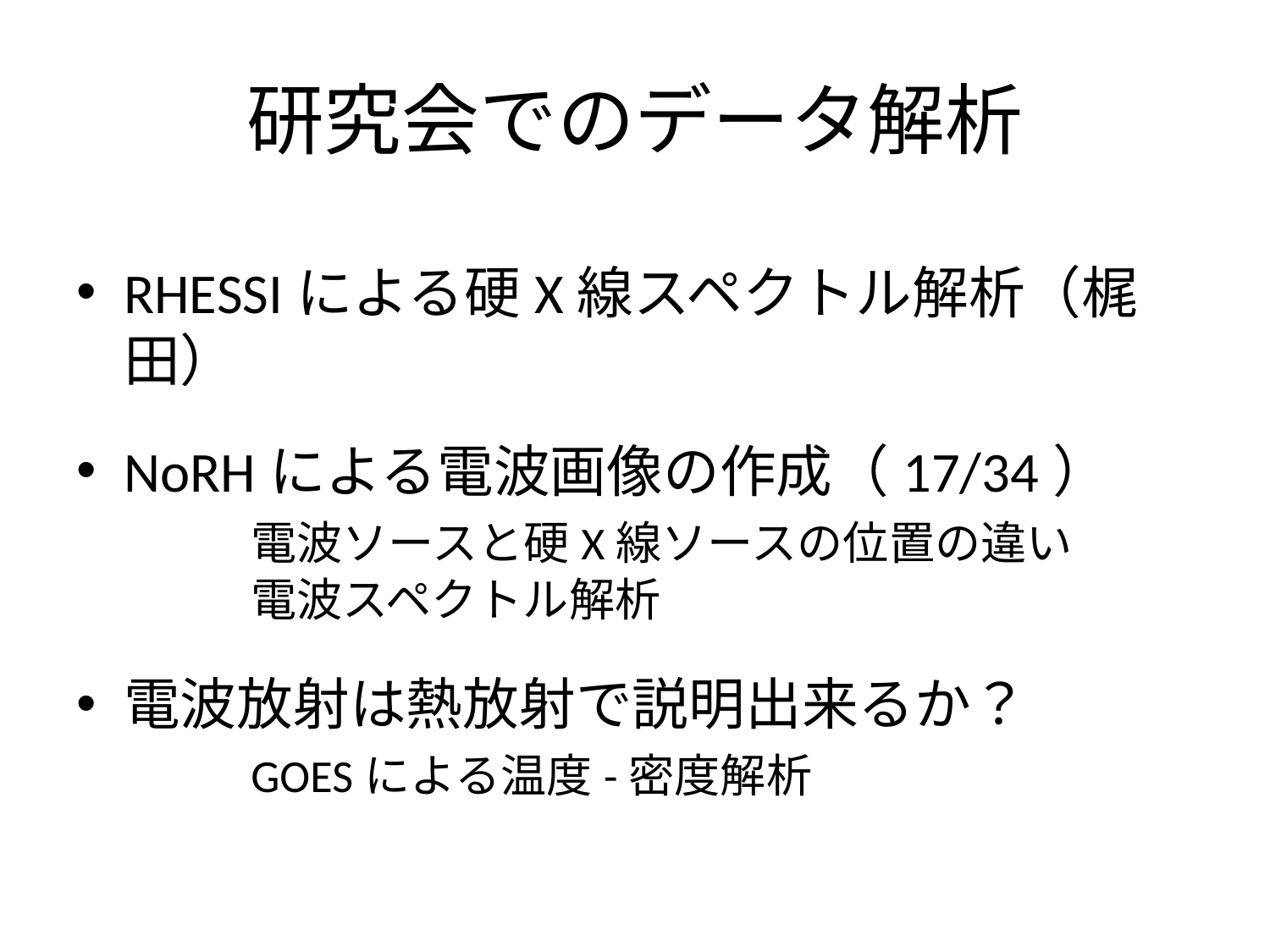

# 研究会でのデータ解析
RHESSIによる硬X線スペクトル解析（梶田）
NoRHによる電波画像の作成（17/34）
	電波ソースと硬X線ソースの位置の違い
	電波スペクトル解析
電波放射は熱放射で説明出来るか？
	GOESによる温度-密度解析